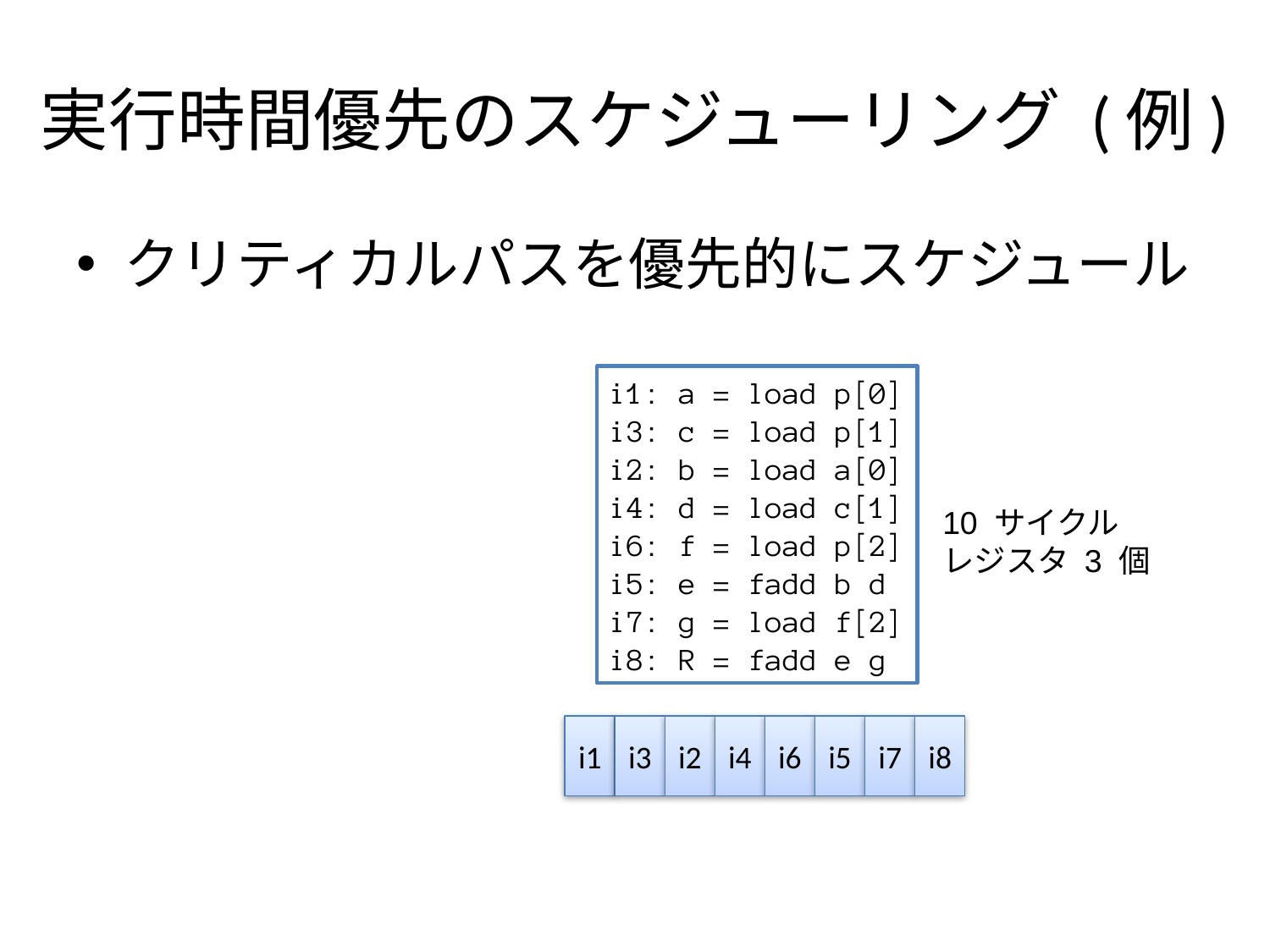

# 実行時間優先のスケジューリング (例)
クリティカルパスを優先的にスケジュール
i1: a = load p[0]
i3: c = load p[1]
i2: b = load a[0]
i4: d = load c[1]
i6: f = load p[2]
i5: e = fadd b d
i7: g = load f[2]
i8: R = fadd e g
10 サイクル
レジスタ 3 個
i1
i3
i2
i4
i6
i5
i7
i8